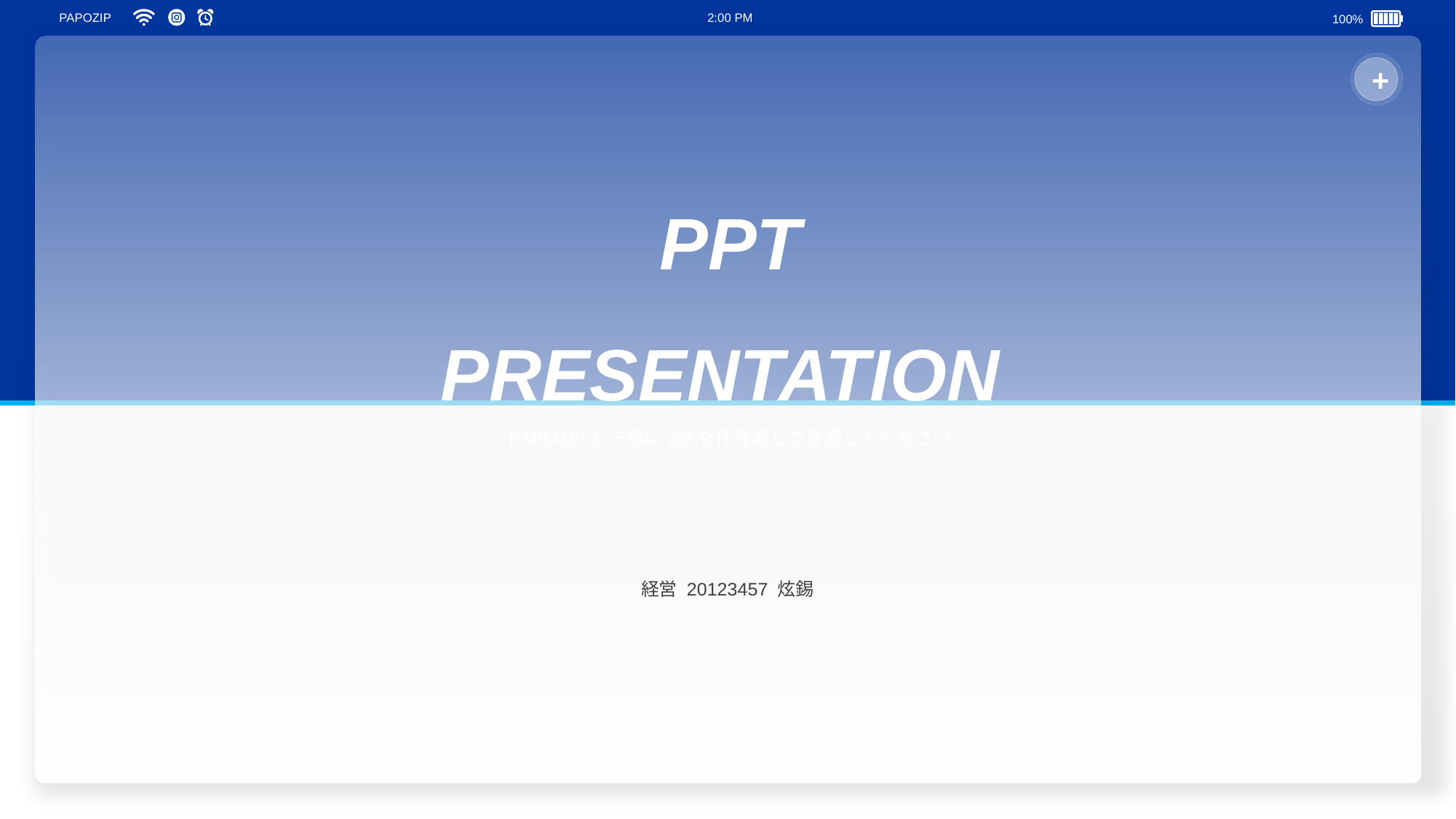

PAPOZIP
2:00 PM
100%

+
PPT PRESENTATION
PAPOZIPと一緒にpptを作る楽しさを感じてください
経営 20123457 炫錫